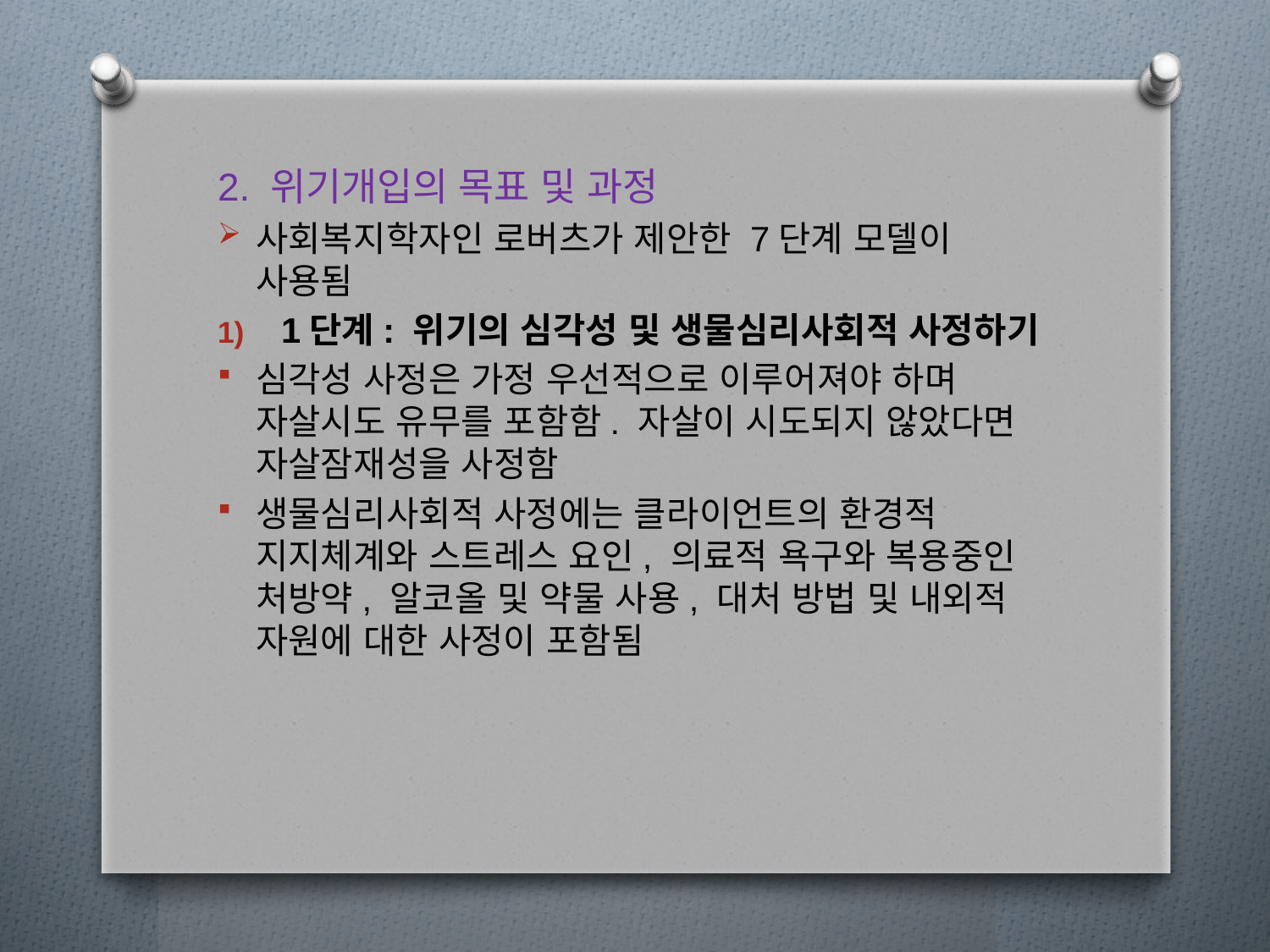

2. 위기개입의 목표 및 과정
사회복지학자인 로버츠가 제안한 7단계 모델이 사용됨
1단계: 위기의 심각성 및 생물심리사회적 사정하기
심각성 사정은 가정 우선적으로 이루어져야 하며 자살시도 유무를 포함함. 자살이 시도되지 않았다면 자살잠재성을 사정함
생물심리사회적 사정에는 클라이언트의 환경적 지지체계와 스트레스 요인, 의료적 욕구와 복용중인 처방약, 알코올 및 약물 사용, 대처 방법 및 내외적 자원에 대한 사정이 포함됨